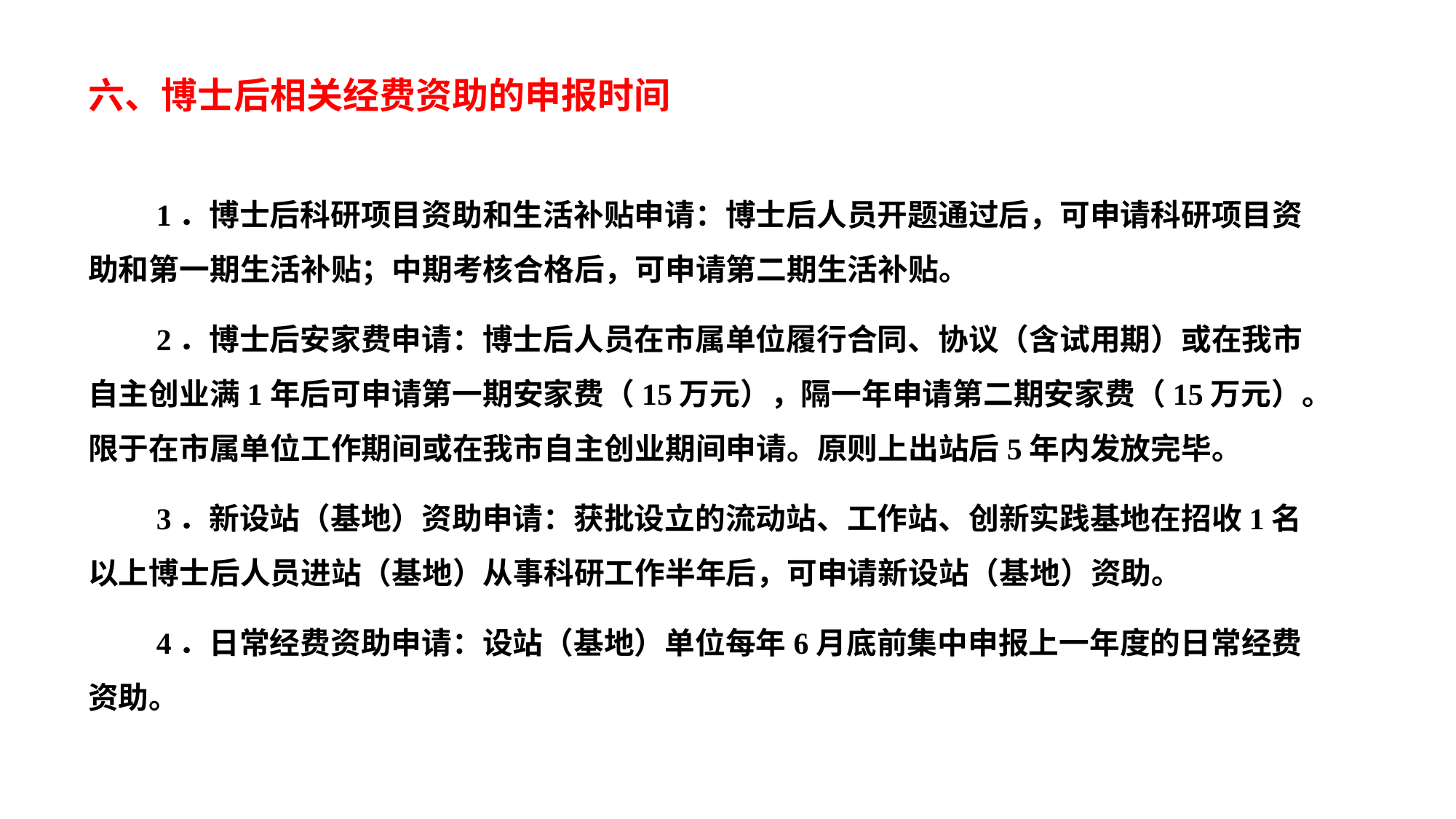

# 六、博士后相关经费资助的申报时间
　　1．博士后科研项目资助和生活补贴申请：博士后人员开题通过后，可申请科研项目资助和第一期生活补贴；中期考核合格后，可申请第二期生活补贴。
　　2．博士后安家费申请：博士后人员在市属单位履行合同、协议（含试用期）或在我市自主创业满1年后可申请第一期安家费（15万元），隔一年申请第二期安家费（15万元）。限于在市属单位工作期间或在我市自主创业期间申请。原则上出站后5年内发放完毕。
　　3．新设站（基地）资助申请：获批设立的流动站、工作站、创新实践基地在招收1名以上博士后人员进站（基地）从事科研工作半年后，可申请新设站（基地）资助。
　　4．日常经费资助申请：设站（基地）单位每年6月底前集中申报上一年度的日常经费资助。